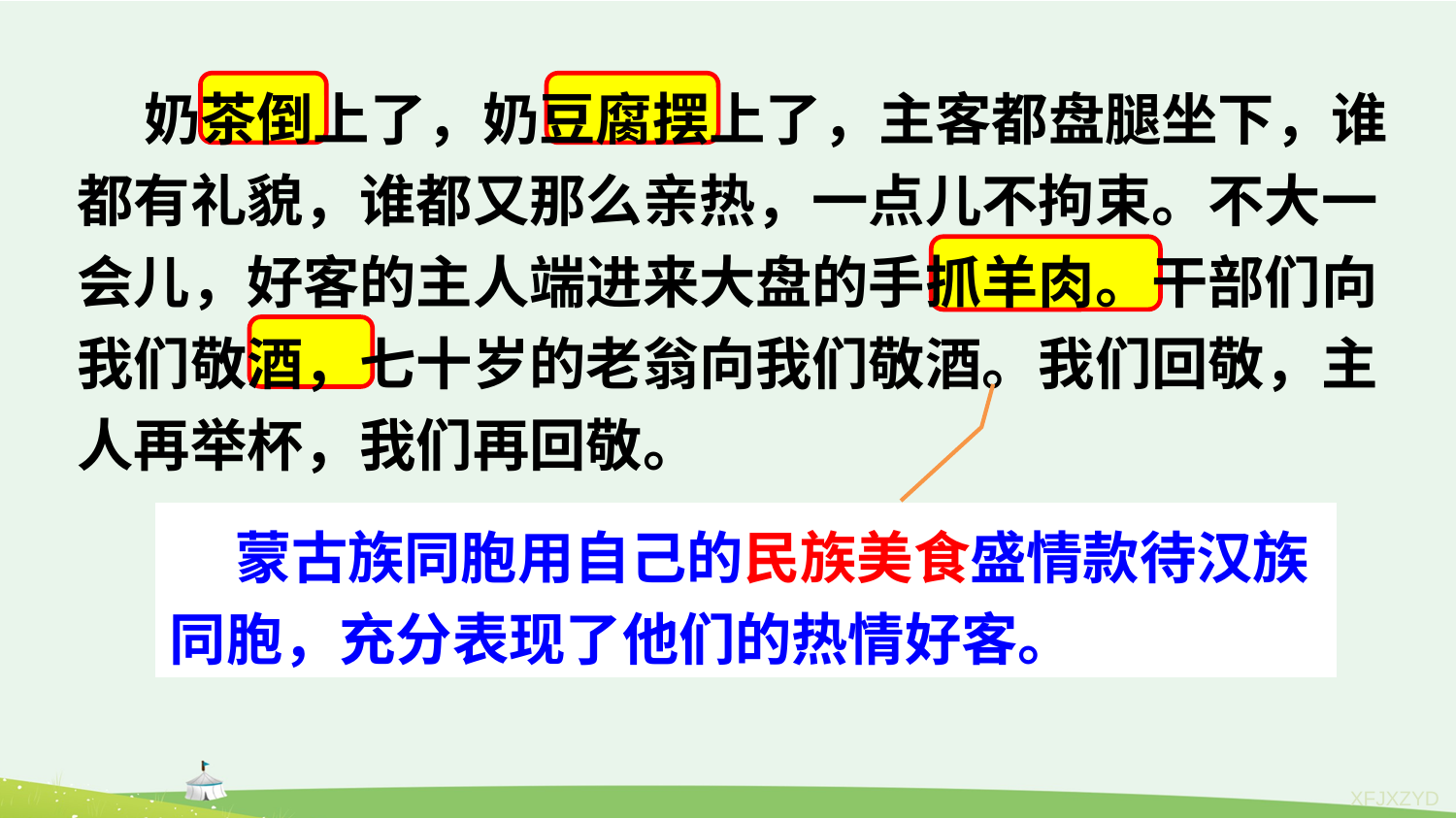

奶茶倒上了，奶豆腐摆上了，主客都盘腿坐下，谁都有礼貌，谁都又那么亲热，一点儿不拘束。不大一会儿，好客的主人端进来大盘的手抓羊肉。干部们向我们敬酒，七十岁的老翁向我们敬酒。我们回敬，主人再举杯，我们再回敬。

    蒙古族同胞用自己的民族美食盛情款待汉族同胞，充分表现了他们的热情好客。